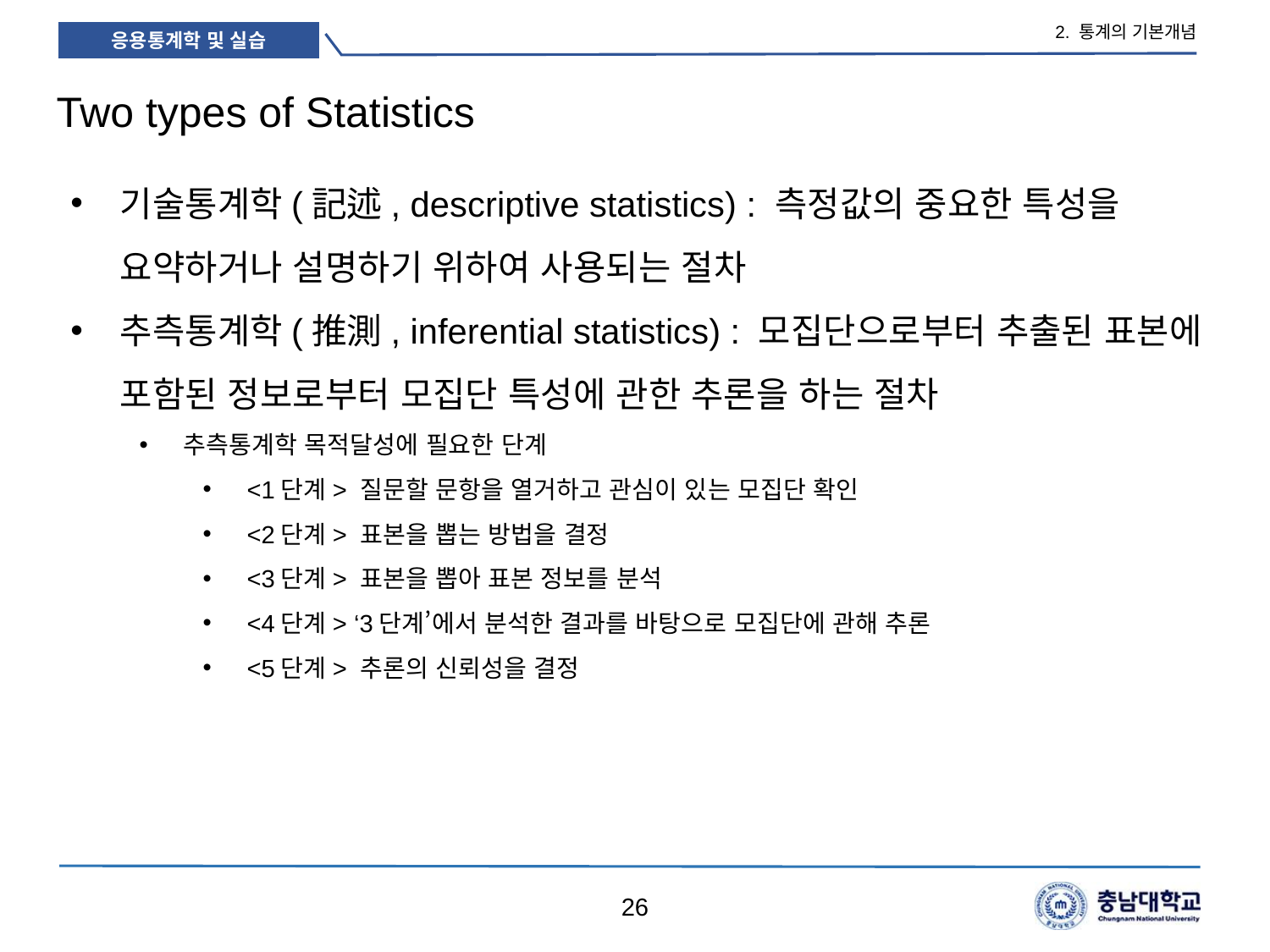

2. 통계의 기본개념
# Two types of Statistics
기술통계학(記述, descriptive statistics) : 측정값의 중요한 특성을 요약하거나 설명하기 위하여 사용되는 절차
추측통계학(推測, inferential statistics) : 모집단으로부터 추출된 표본에 포함된 정보로부터 모집단 특성에 관한 추론을 하는 절차
추측통계학 목적달성에 필요한 단계
<1단계> 질문할 문항을 열거하고 관심이 있는 모집단 확인
<2단계> 표본을 뽑는 방법을 결정
<3단계> 표본을 뽑아 표본 정보를 분석
<4단계> ‘3단계’에서 분석한 결과를 바탕으로 모집단에 관해 추론
<5단계> 추론의 신뢰성을 결정
26